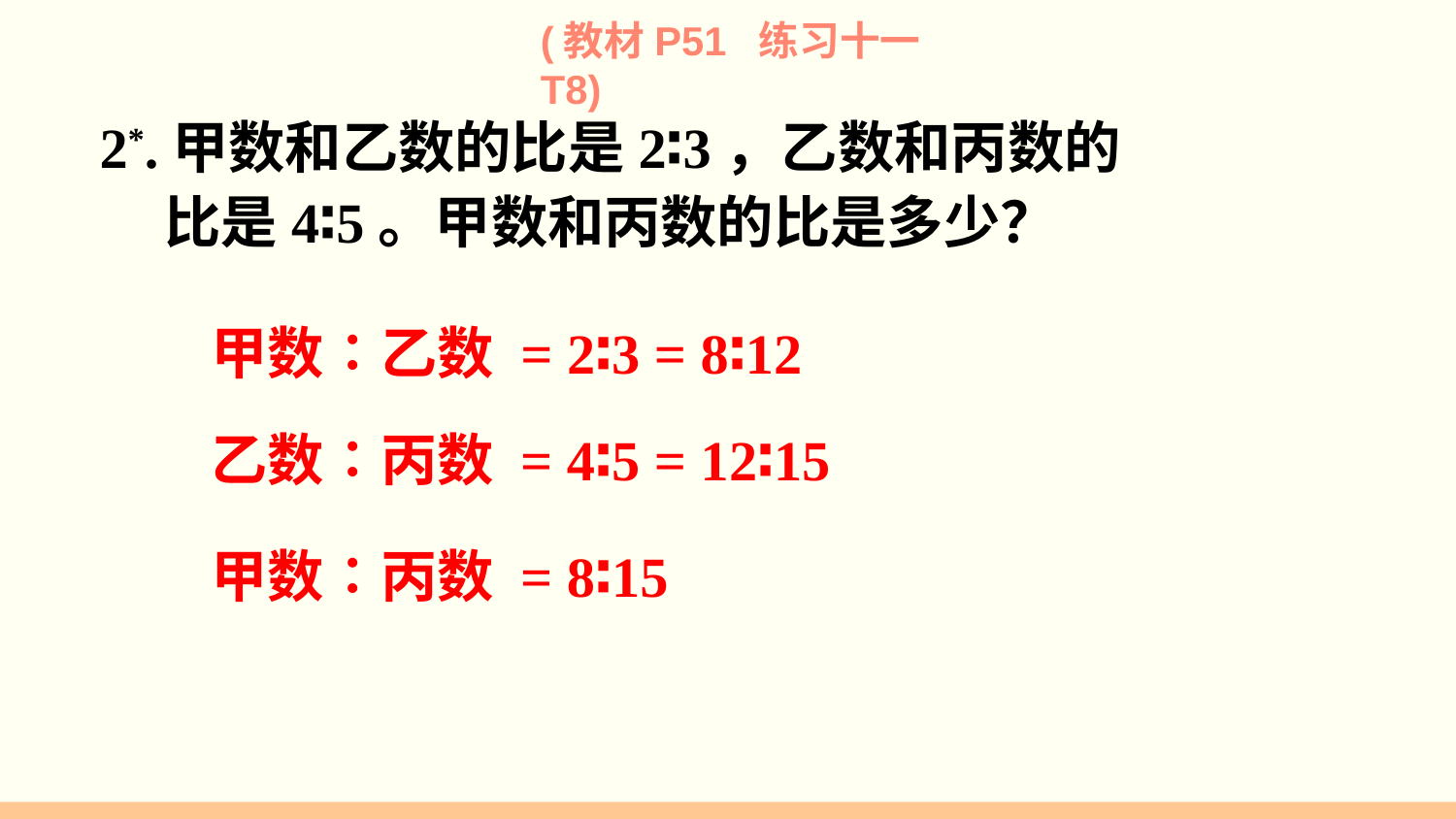

(教材P51  练习十一T8)
2*.甲数和乙数的比是2∶3，乙数和丙数的
    比是4∶5。甲数和丙数的比是多少？
甲数∶乙数 = 2∶3 = 8∶12
乙数∶丙数 = 4∶5 = 12∶15
甲数∶丙数 = 8∶15